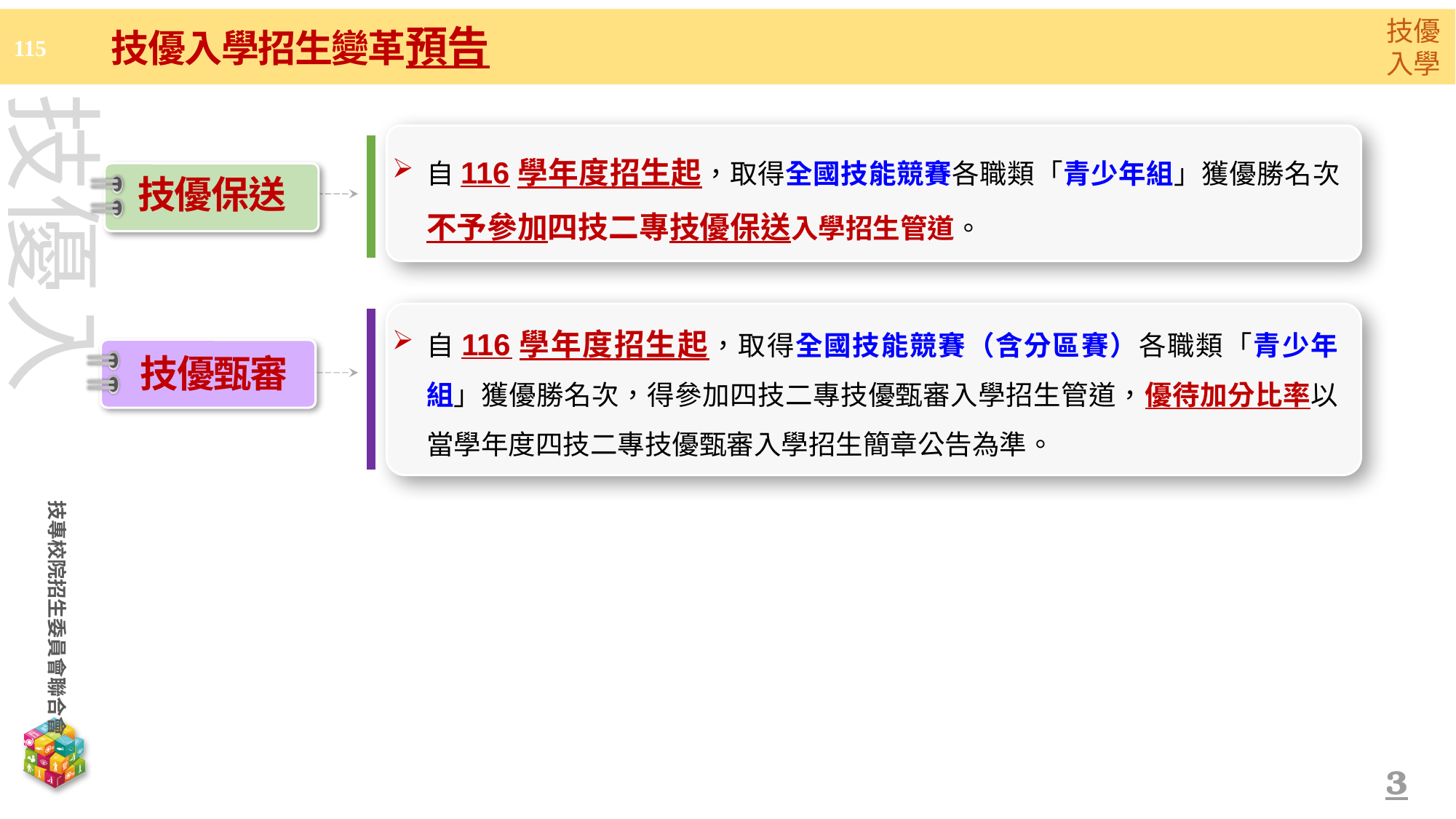

技優入學招生變革預告

自116學年度招生起，取得全國技能競賽各職類「青少年組」獲優勝名次不予參加四技二專技優保送入學招生管道。
技優保送

自116學年度招生起，取得全國技能競賽（含分區賽）各職類「青少年組」獲優勝名次，得參加四技二專技優甄審入學招生管道，優待加分比率以當學年度四技二專技優甄審入學招生簡章公告為準。

技優甄審
3